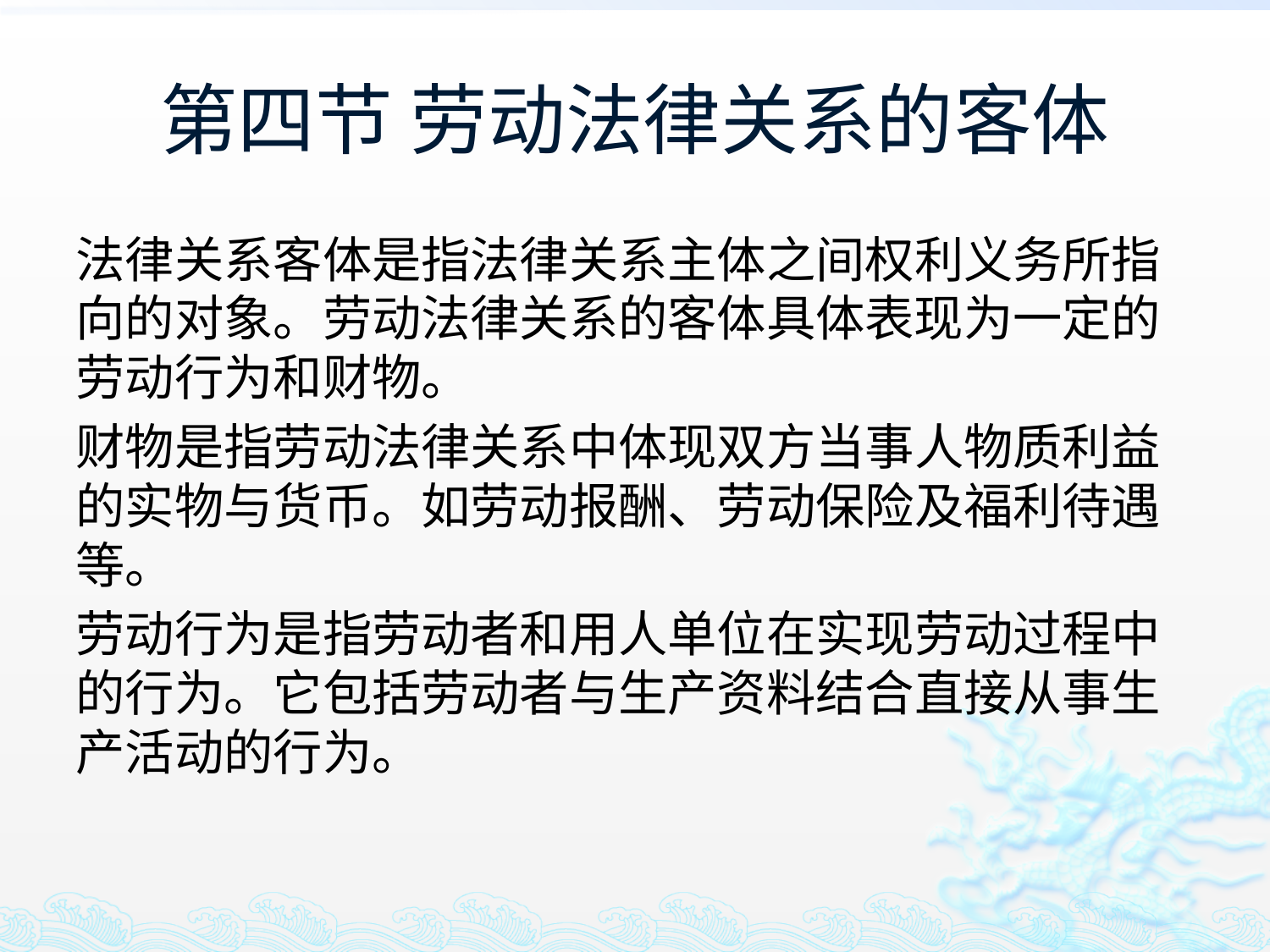

# 第四节 劳动法律关系的客体
法律关系客体是指法律关系主体之间权利义务所指向的对象。劳动法律关系的客体具体表现为一定的劳动行为和财物。
财物是指劳动法律关系中体现双方当事人物质利益的实物与货币。如劳动报酬、劳动保险及福利待遇等。
劳动行为是指劳动者和用人单位在实现劳动过程中的行为。它包括劳动者与生产资料结合直接从事生产活动的行为。